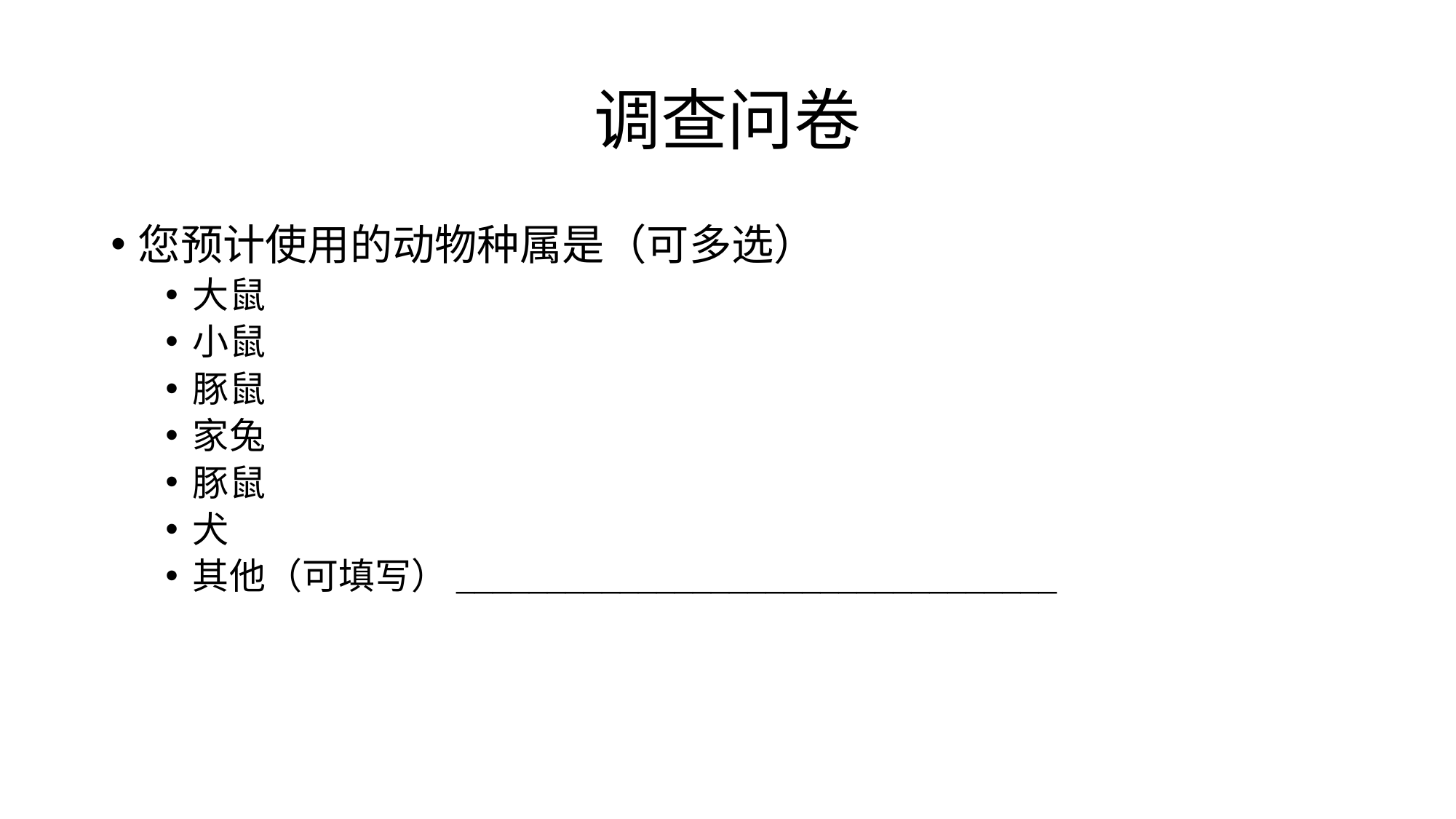

# 调查问卷
您预计使用的动物种属是（可多选）
大鼠
小鼠
豚鼠
家兔
豚鼠
犬
其他（可填写）_________________________________